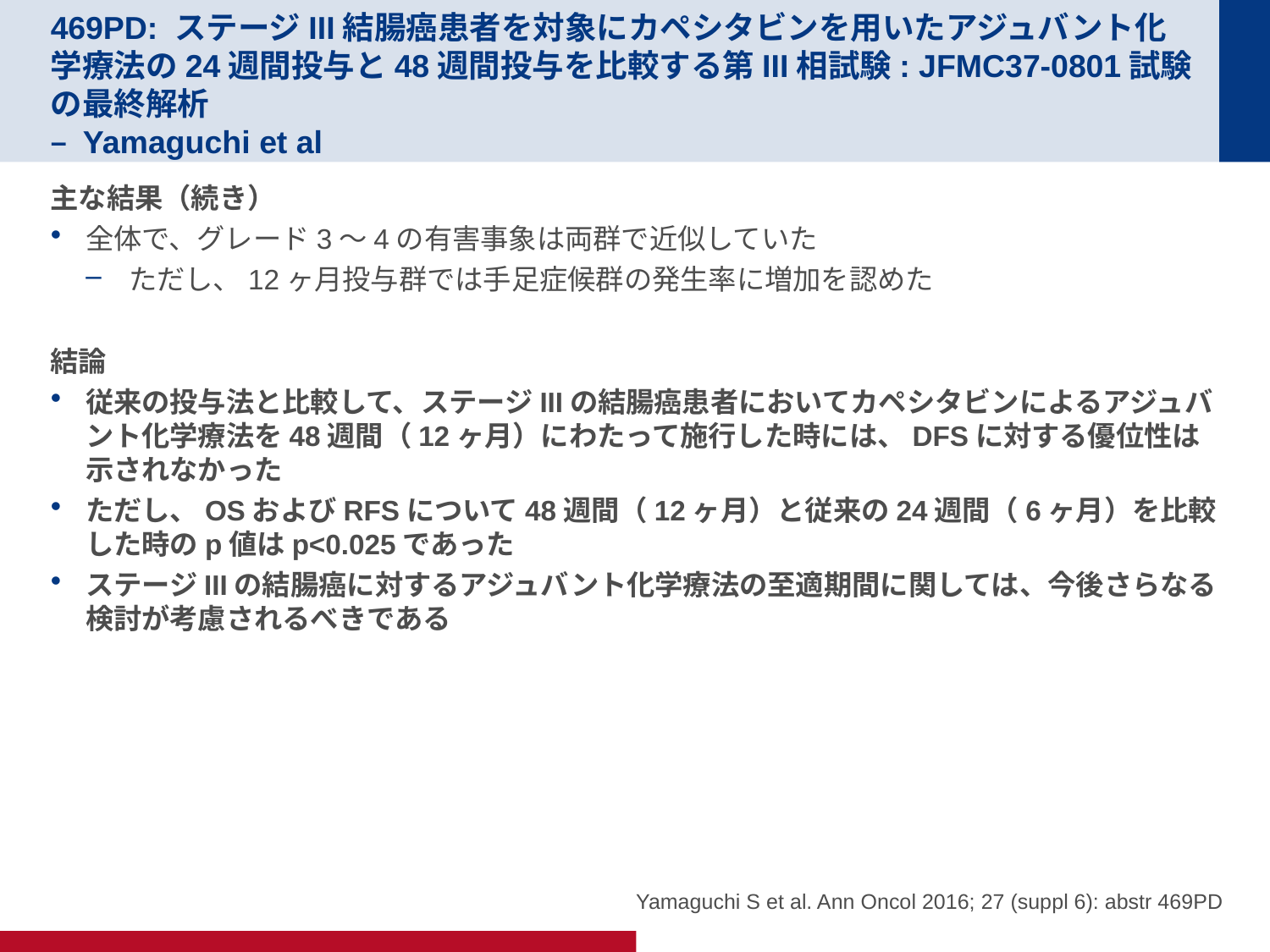

# 469PD: ステージIII結腸癌患者を対象にカペシタビンを用いたアジュバント化学療法の24週間投与と48週間投与を比較する第III相試験: JFMC37-0801試験の最終解析 – Yamaguchi et al
主な結果（続き）
全体で、グレード3～4の有害事象は両群で近似していた
ただし、12ヶ月投与群では手足症候群の発生率に増加を認めた

結論
従来の投与法と比較して、ステージIIIの結腸癌患者においてカペシタビンによるアジュバント化学療法を48週間（12ヶ月）にわたって施行した時には、DFSに対する優位性は示されなかった
ただし、OSおよびRFSについて48週間（12ヶ月）と従来の24週間（6ヶ月）を比較した時のp値はp<0.025であった
ステージIIIの結腸癌に対するアジュバント化学療法の至適期間に関しては、今後さらなる検討が考慮されるべきである
Yamaguchi S et al. Ann Oncol 2016; 27 (suppl 6): abstr 469PD